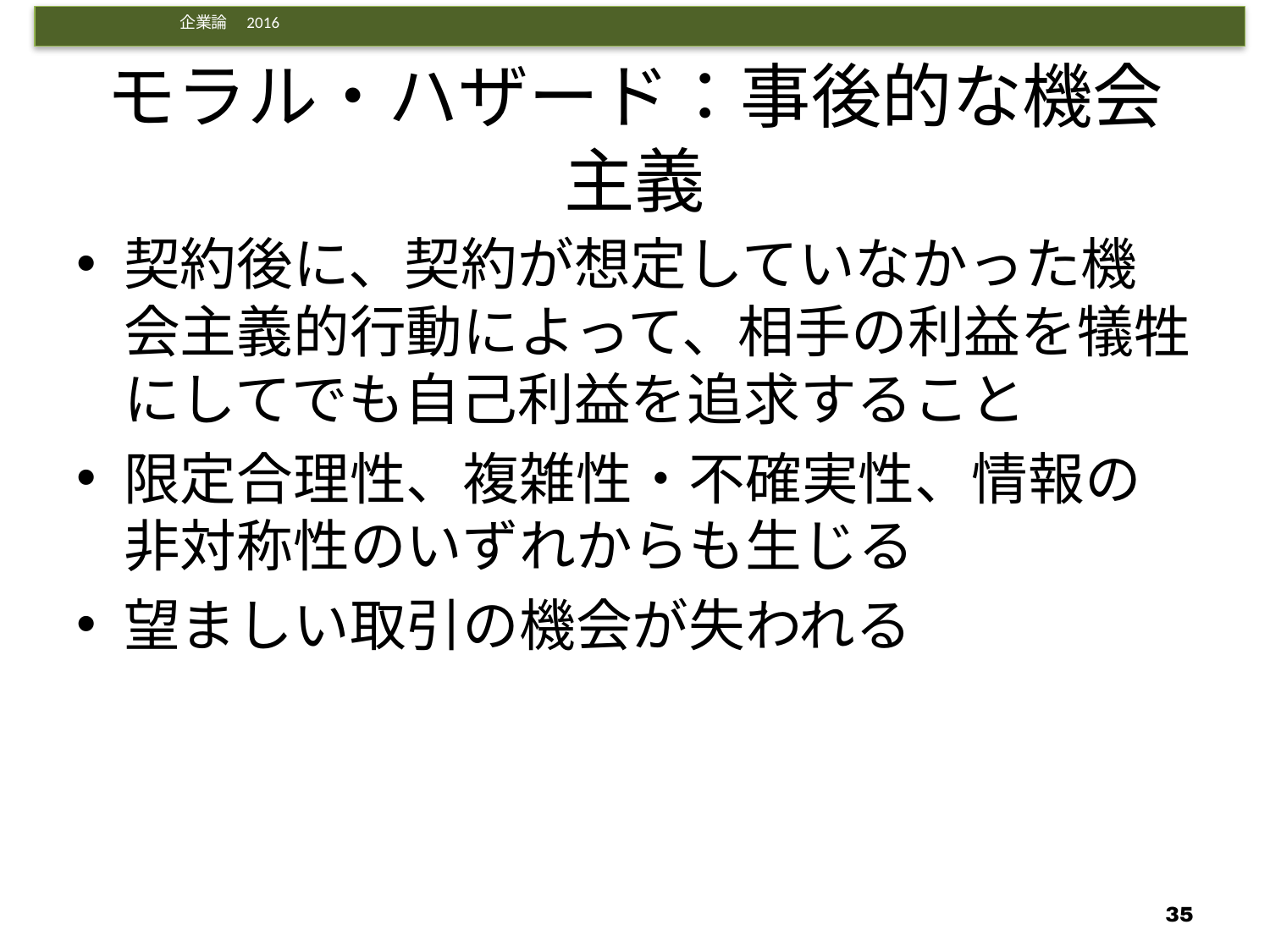

# モラル・ハザード：事後的な機会主義
契約後に、契約が想定していなかった機会主義的行動によって、相手の利益を犠牲にしてでも自己利益を追求すること
限定合理性、複雑性・不確実性、情報の非対称性のいずれからも生じる
望ましい取引の機会が失われる

35